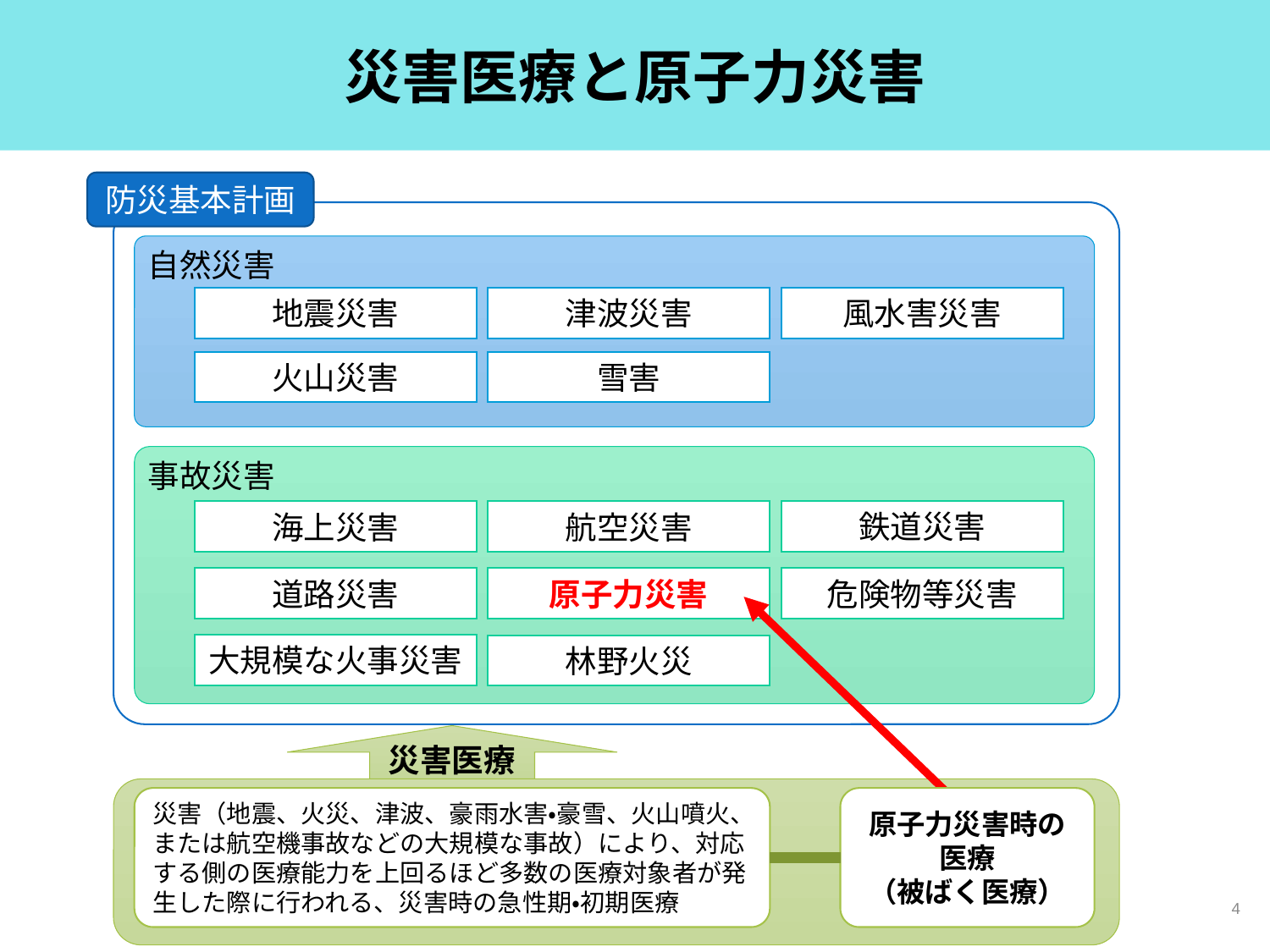

# 災害医療と原子力災害
防災基本計画

自然災害
地震災害
津波災害
風水害災害
火山災害
雪害

事故災害
鉄道災害
海上災害
航空災害
道路災害
原子力災害
危険物等災害
大規模な火事災害
林野火災

災害医療

災害（地震、火災、津波、豪雨水害・豪雪、火山噴火、または航空機事故などの大規模な事故）により、対応する側の医療能力を上回るほど多数の医療対象者が発生した際に行われる、災害時の急性期・初期医療
原子力災害時の医療
（被ばく医療）
4